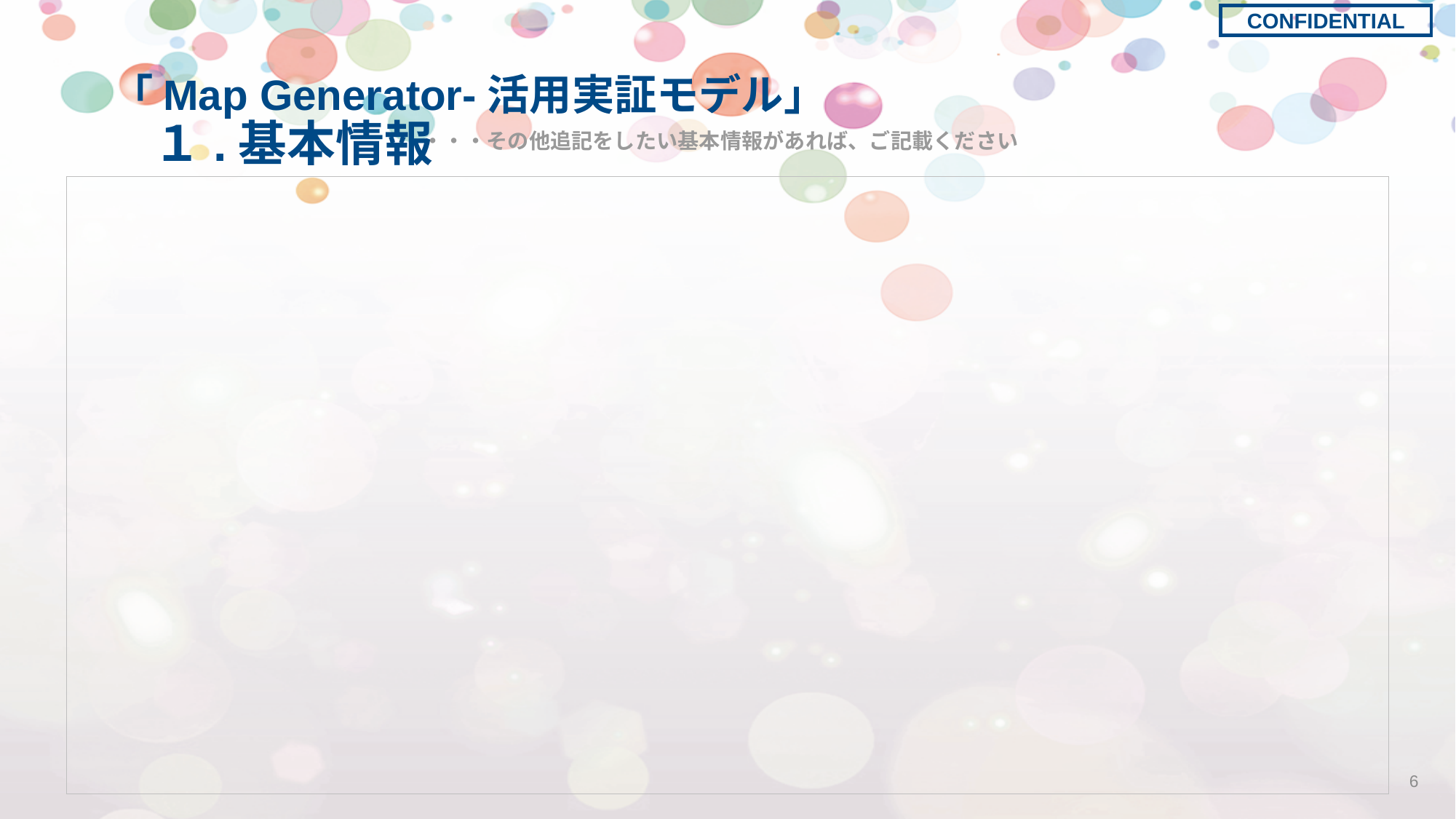

# 「Map Generator-活用実証モデル」 　１.基本情報
・・・その他追記をしたい基本情報があれば、ご記載ください

6